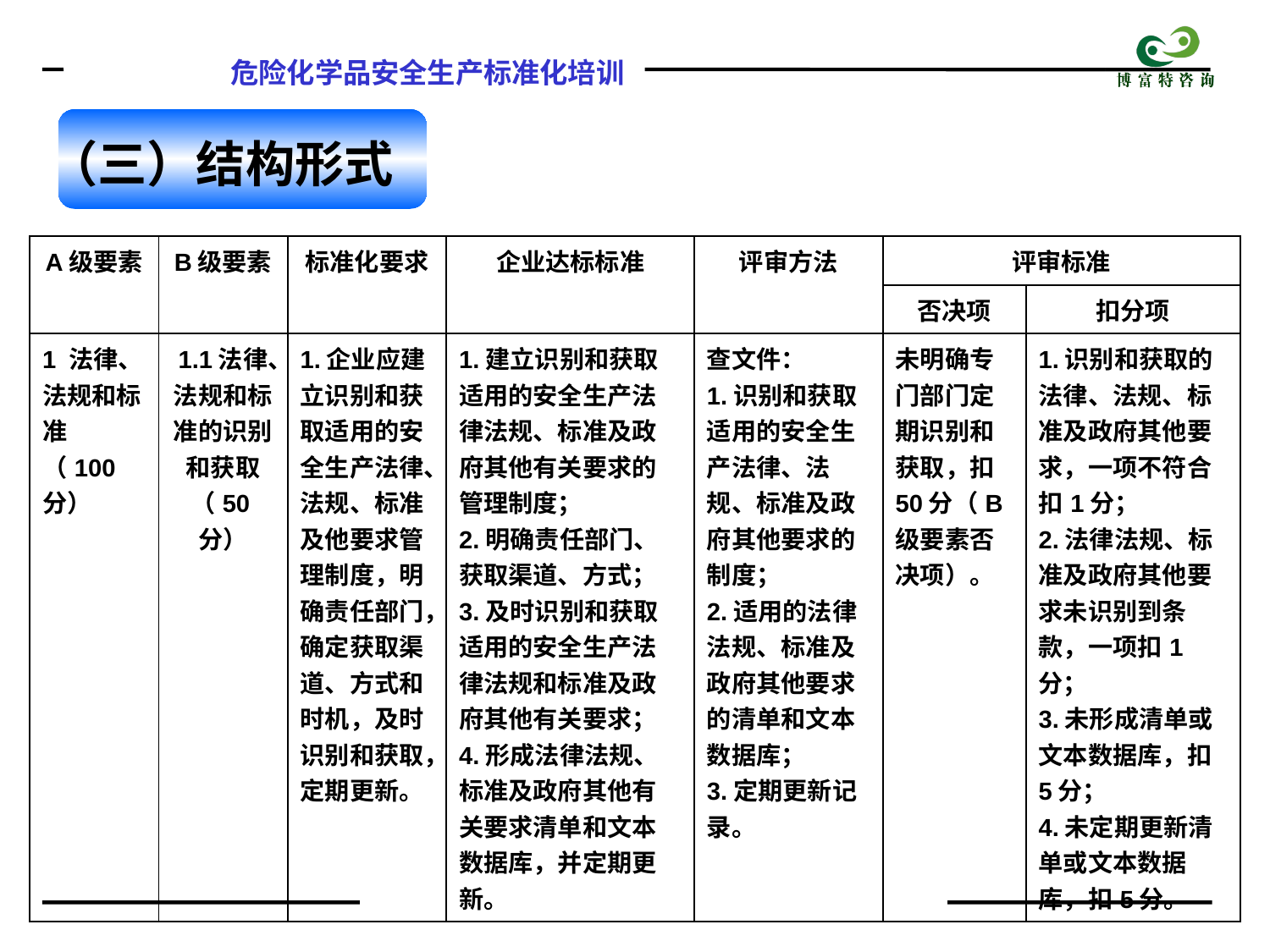

（三）结构形式
| A级要素 | B级要素 | 标准化要求 | 企业达标标准 | 评审方法 | 评审标准 |  |
| --- | --- | --- | --- | --- | --- | --- |
|  |  |  |  |  | 否决项 | 扣分项 |
| 1 法律、法规和标准 （100分） | 1.1法律、法规和标准的识别和获取 （50分） | 1.企业应建立识别和获取适用的安全生产法律、法规、标准及他要求管理制度，明确责任部门，确定获取渠道、方式和时机，及时识别和获取，定期更新。 | 1.建立识别和获取适用的安全生产法律法规、标准及政府其他有关要求的管理制度； 2.明确责任部门、获取渠道、方式； 3.及时识别和获取适用的安全生产法律法规和标准及政府其他有关要求； 4.形成法律法规、标准及政府其他有关要求清单和文本数据库，并定期更新。 | 查文件： 1.识别和获取适用的安全生产法律、法规、标准及政府其他要求的制度； 2.适用的法律法规、标准及政府其他要求的清单和文本数据库； 3.定期更新记录。 | 未明确专门部门定期识别和获取，扣50分（B级要素否决项）。 | 1.识别和获取的法律、法规、标准及政府其他要求，一项不符合扣1分； 2.法律法规、标准及政府其他要求未识别到条款，一项扣1分； 3.未形成清单或文本数据库，扣5分； 4.未定期更新清单或文本数据库，扣5分。 |